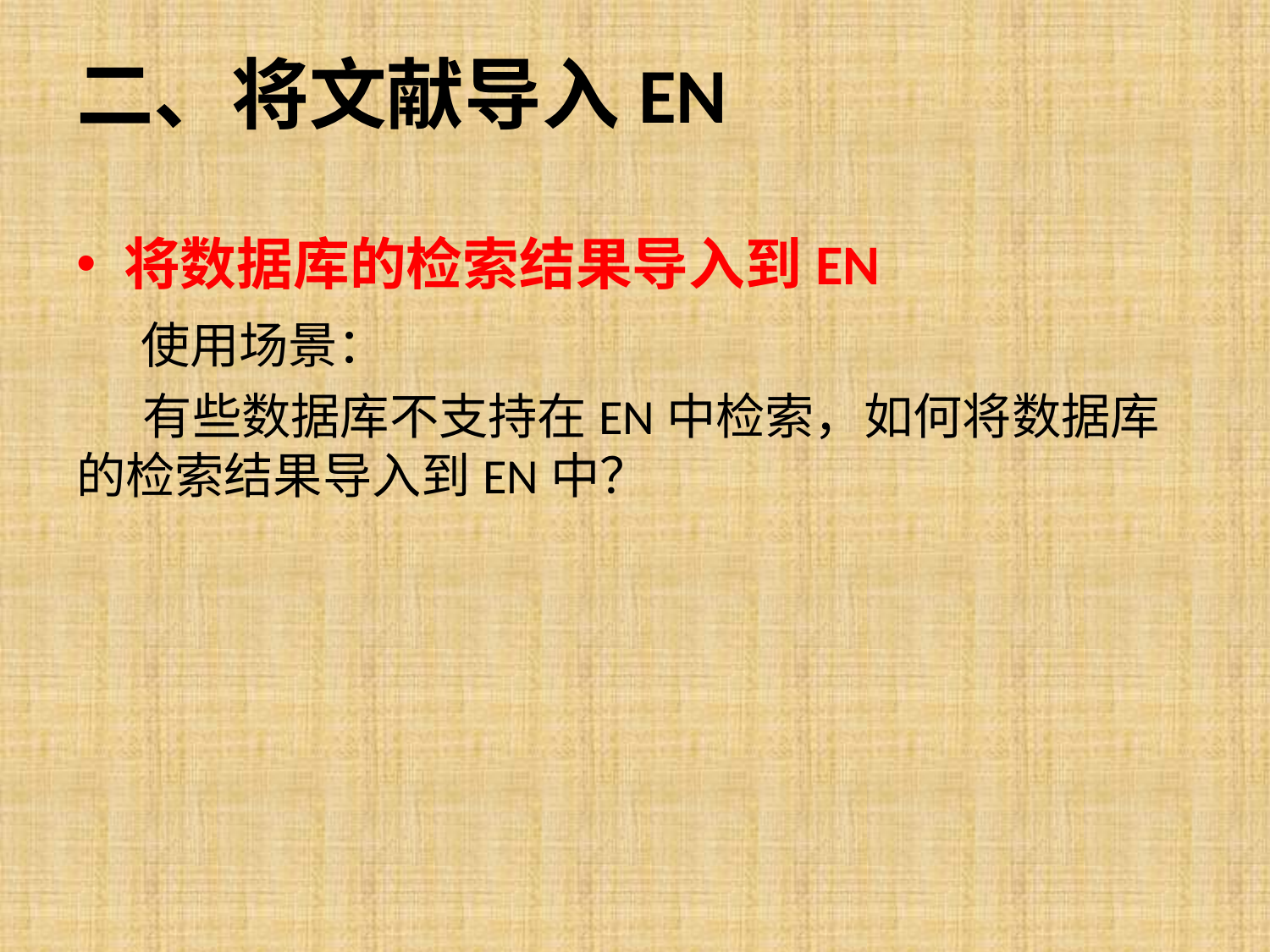

# 二、将文献导入EN
将数据库的检索结果导入到EN
    使用场景：
     有些数据库不支持在EN中检索，如何将数据库的检索结果导入到EN中？